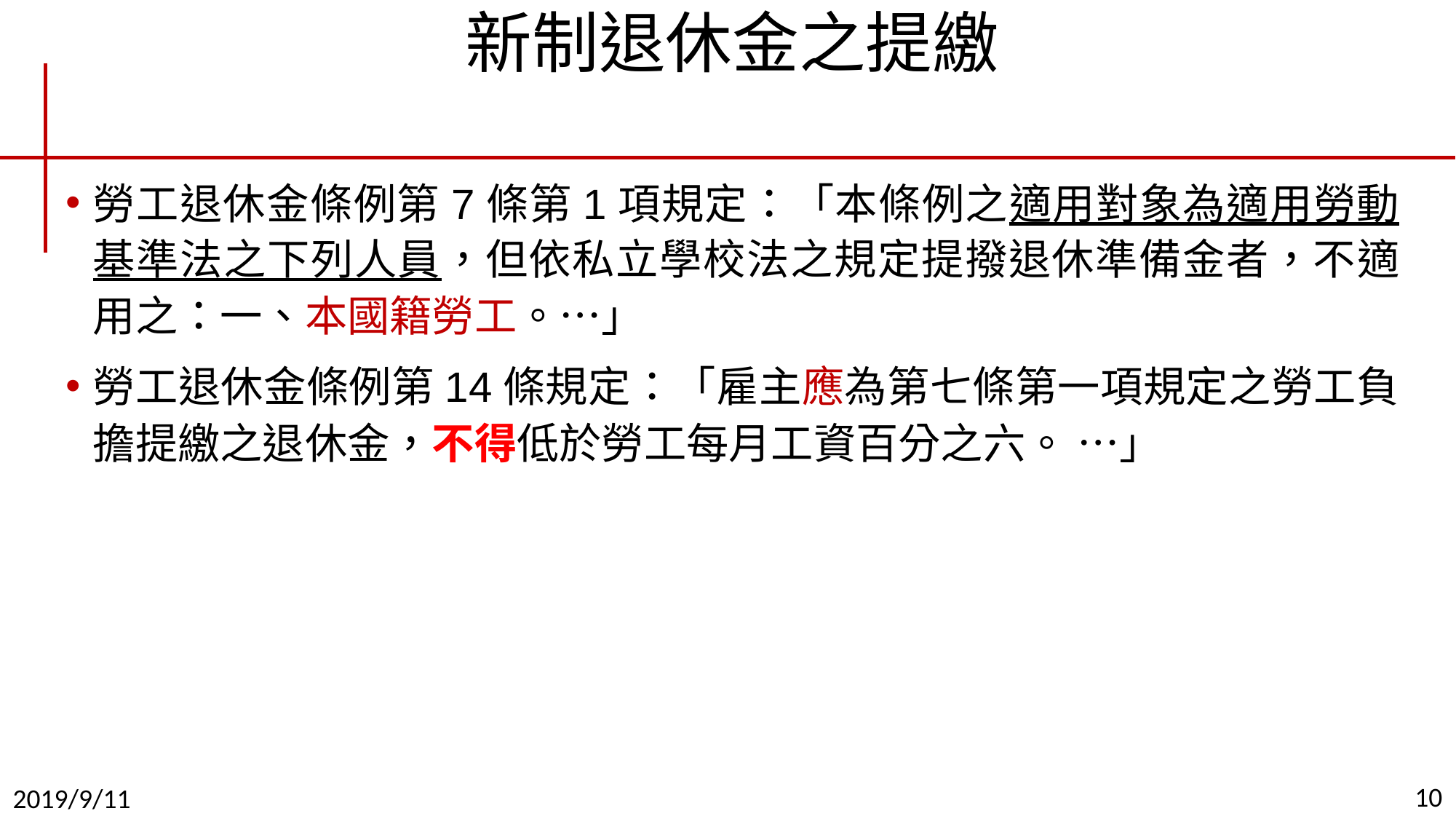

# 新制退休金之提繳
勞工退休金條例第7條第1項規定：「本條例之適用對象為適用勞動基準法之下列人員，但依私立學校法之規定提撥退休準備金者，不適用之：一、本國籍勞工。…」
勞工退休金條例第14條規定：「雇主應為第七條第一項規定之勞工負擔提繳之退休金，不得低於勞工每月工資百分之六。 …」

10
2019/9/11